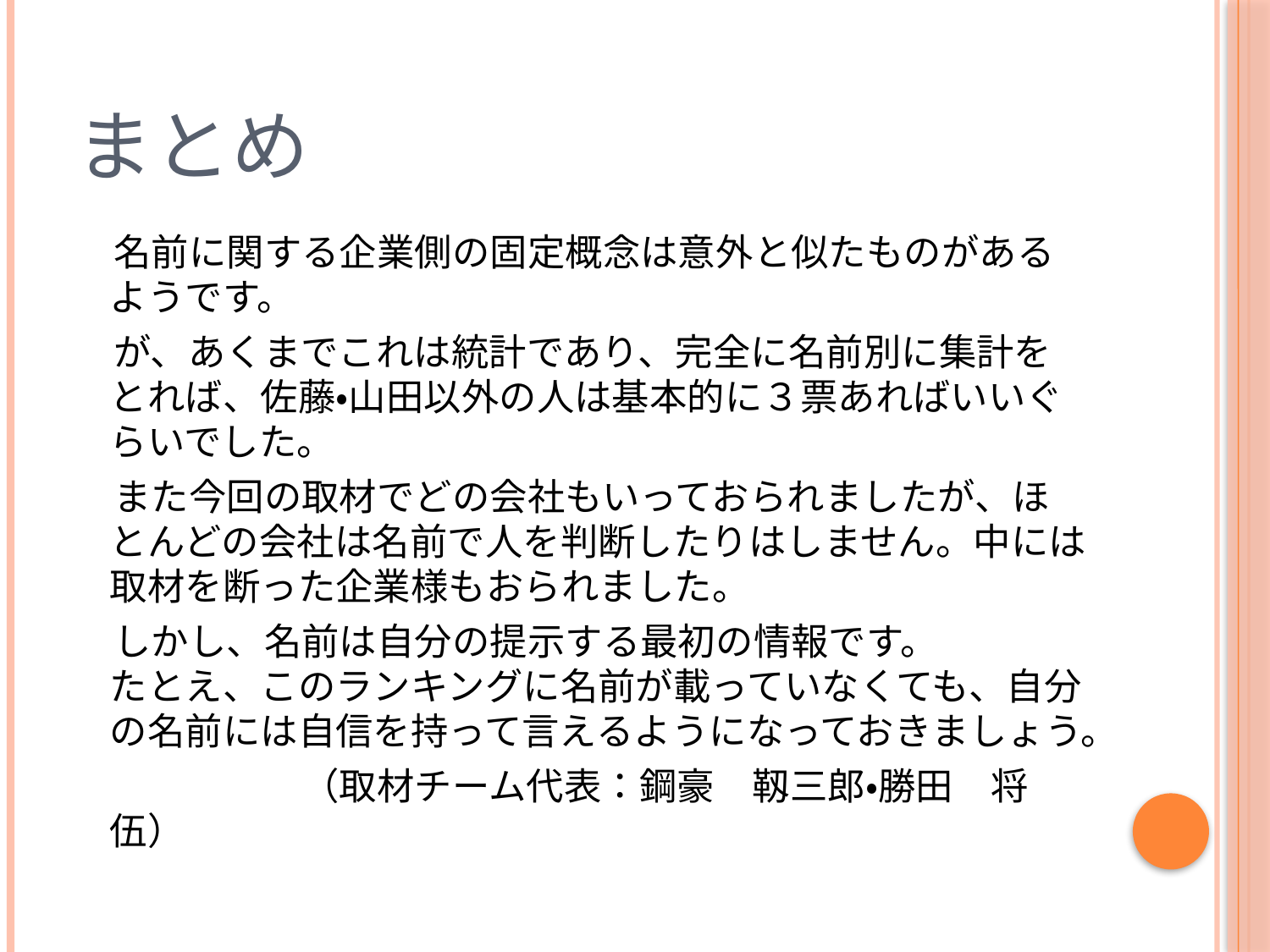

# まとめ
　名前に関する企業側の固定概念は意外と似たものがあるようです。
　が、あくまでこれは統計であり、完全に名前別に集計をとれば、佐藤・山田以外の人は基本的に３票あればいいぐらいでした。
　また今回の取材でどの会社もいっておられましたが、ほとんどの会社は名前で人を判断したりはしません。中には取材を断った企業様もおられました。
　しかし、名前は自分の提示する最初の情報です。
たとえ、このランキングに名前が載っていなくても、自分の名前には自信を持って言えるようになっておきましょう。
　　　　　　（取材チーム代表：鋼豪　靱三郎・勝田　将伍）